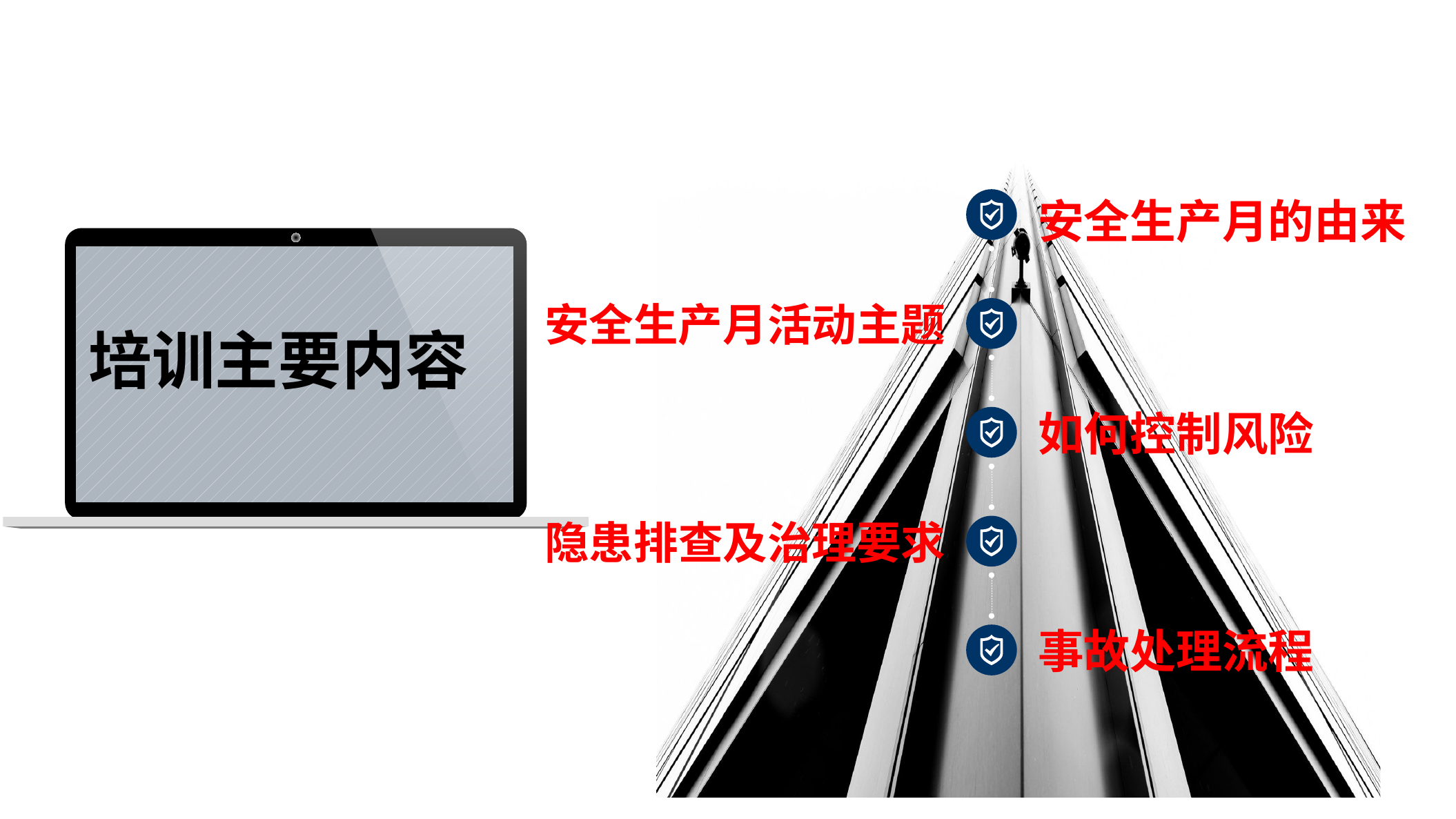

安全生产月的由来

安全生产月活动主题

# 培训主要内容
如何控制风险

隐患排查及治理要求

事故处理流程